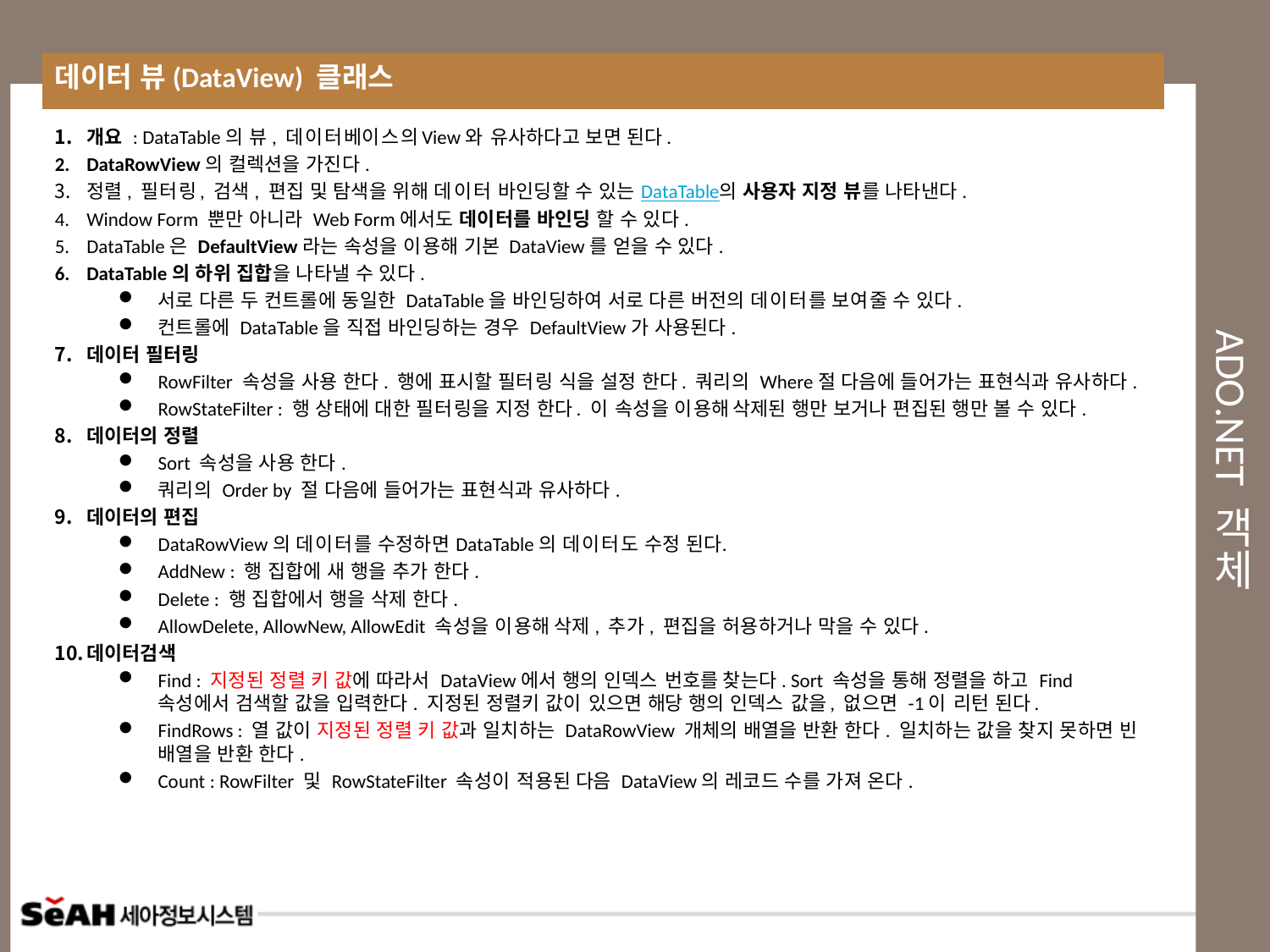

데이터 뷰(DataView) 클래스
# Ado.net 객체
개요 : DataTable의 뷰, 데이터베이스의 View와 유사하다고 보면 된다.
DataRowView의 컬렉션을 가진다.
정렬, 필터링, 검색, 편집 및 탐색을 위해 데이터 바인딩할 수 있는 DataTable의 사용자 지정 뷰를 나타낸다.
Window Form 뿐만 아니라 Web Form에서도 데이터를 바인딩 할 수 있다.
DataTable은 DefaultView라는 속성을 이용해 기본 DataView를 얻을 수 있다.
DataTable의 하위 집합을 나타낼 수 있다.
서로 다른 두 컨트롤에 동일한 DataTable을 바인딩하여 서로 다른 버전의 데이터를 보여 줄 수 있다.
컨트롤에 DataTable을 직접 바인딩하는 경우 DefaultView가 사용된다.
데이터 필터링
RowFilter 속성을 사용 한다. 행에 표시할 필터링 식을 설정 한다. 쿼리의 Where절 다음에 들어가는 표현식과 유사하다.
RowStateFilter : 행 상태에 대한 필터링을 지정 한다. 이 속성을 이용해 삭제된 행만 보거나 편집된 행만 볼 수 있다.
데이터의 정렬
Sort 속성을 사용 한다.
쿼리의 Order by 절 다음에 들어가는 표현식과 유사하다.
데이터의 편집
DataRowView의 데이터를 수정하면 DataTable의 데이터도 수정 된다.
AddNew : 행 집합에 새 행을 추가 한다.
Delete : 행 집합에서 행을 삭제 한다.
AllowDelete, AllowNew, AllowEdit 속성을 이용해 삭제, 추가, 편집을 허용하거나 막을 수 있다.
데이터검색
Find : 지정된 정렬 키 값에 따라서 DataView에서 행의 인덱스 번호를 찾는다. Sort 속성을 통해 정렬을 하고 Find 속성에서 검색할 값을 입력한다. 지정된 정렬키 값이 있으면 해당 행의 인덱스 값을, 없으면 -1이 리턴 된다.
FindRows : 열 값이 지정된 정렬 키 값과 일치하는 DataRowView 개체의 배열을 반환 한다. 일치하는 값을 찾지 못하면 빈 배열을 반환 한다.
Count : RowFilter 및 RowStateFilter 속성이 적용된 다음 DataView의 레코드 수를 가져 온다.